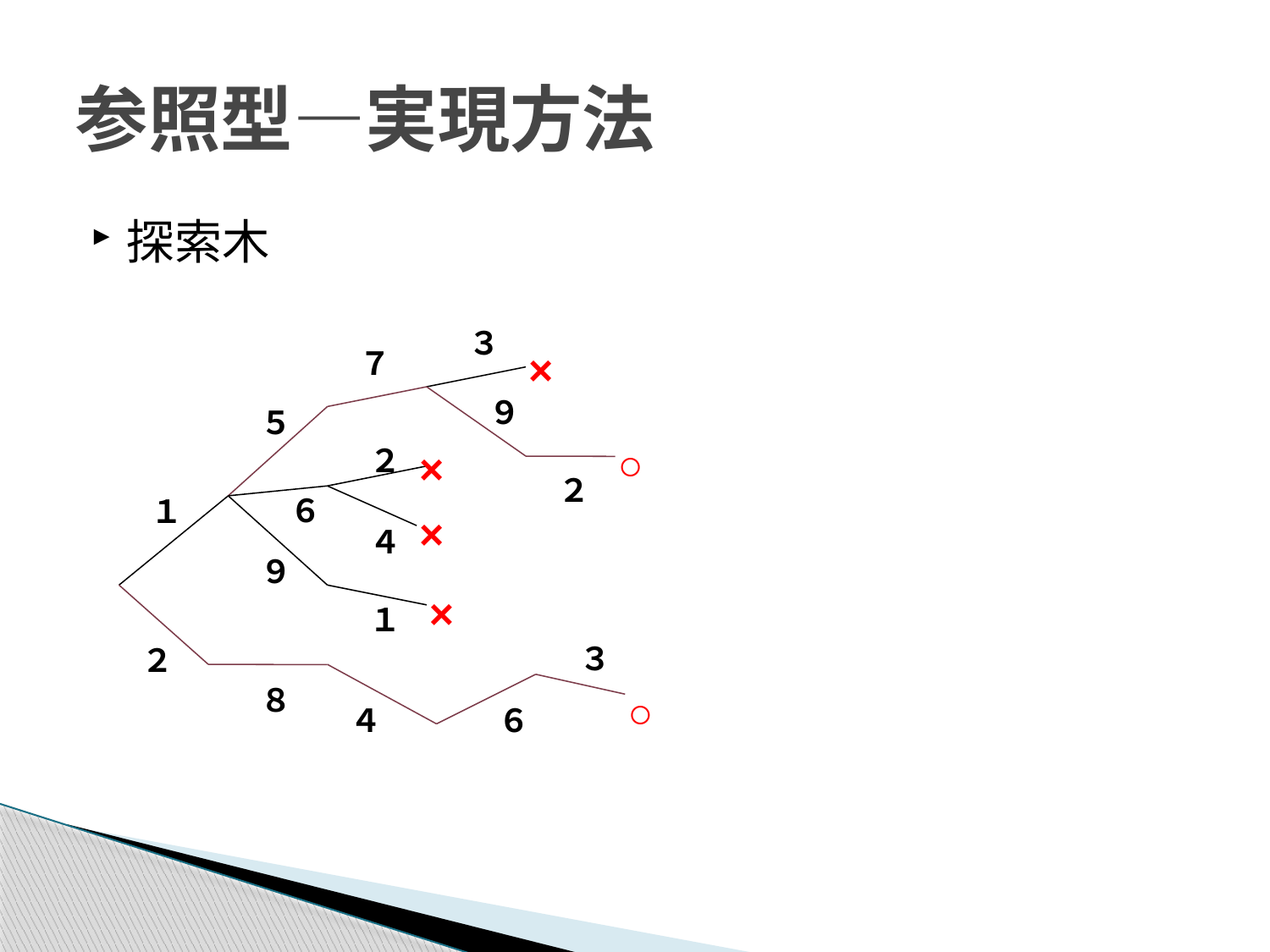

# 参照型―実現方法
探索木
３
７
×
９
５
○
２
×
２
６
１
×
４
９
×
１
３
２
８
○
４
６